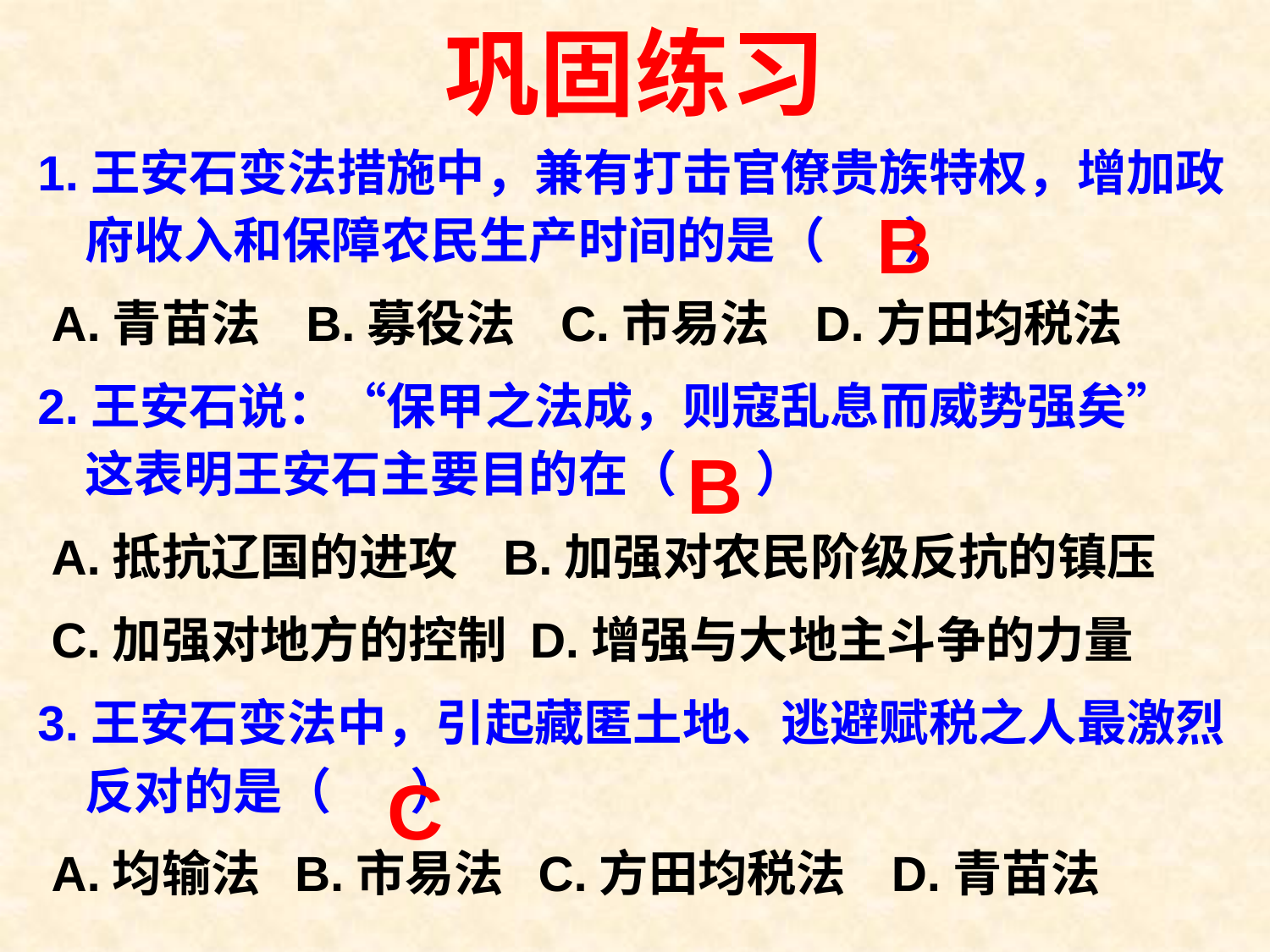

# 巩固练习
1.王安石变法措施中，兼有打击官僚贵族特权，增加政府收入和保障农民生产时间的是（       ）
 A.青苗法   B.募役法   C.市易法   D.方田均税法
2.王安石说：“保甲之法成，则寇乱息而威势强矣” 这表明王安石主要目的在（       ）
 A.抵抗辽国的进攻   B.加强对农民阶级反抗的镇压
 C.加强对地方的控制 D.增强与大地主斗争的力量
3.王安石变法中，引起藏匿土地、逃避赋税之人最激烈反对的是（       ）
 A.均输法  B.市易法  C.方田均税法   D.青苗法
B
B
C